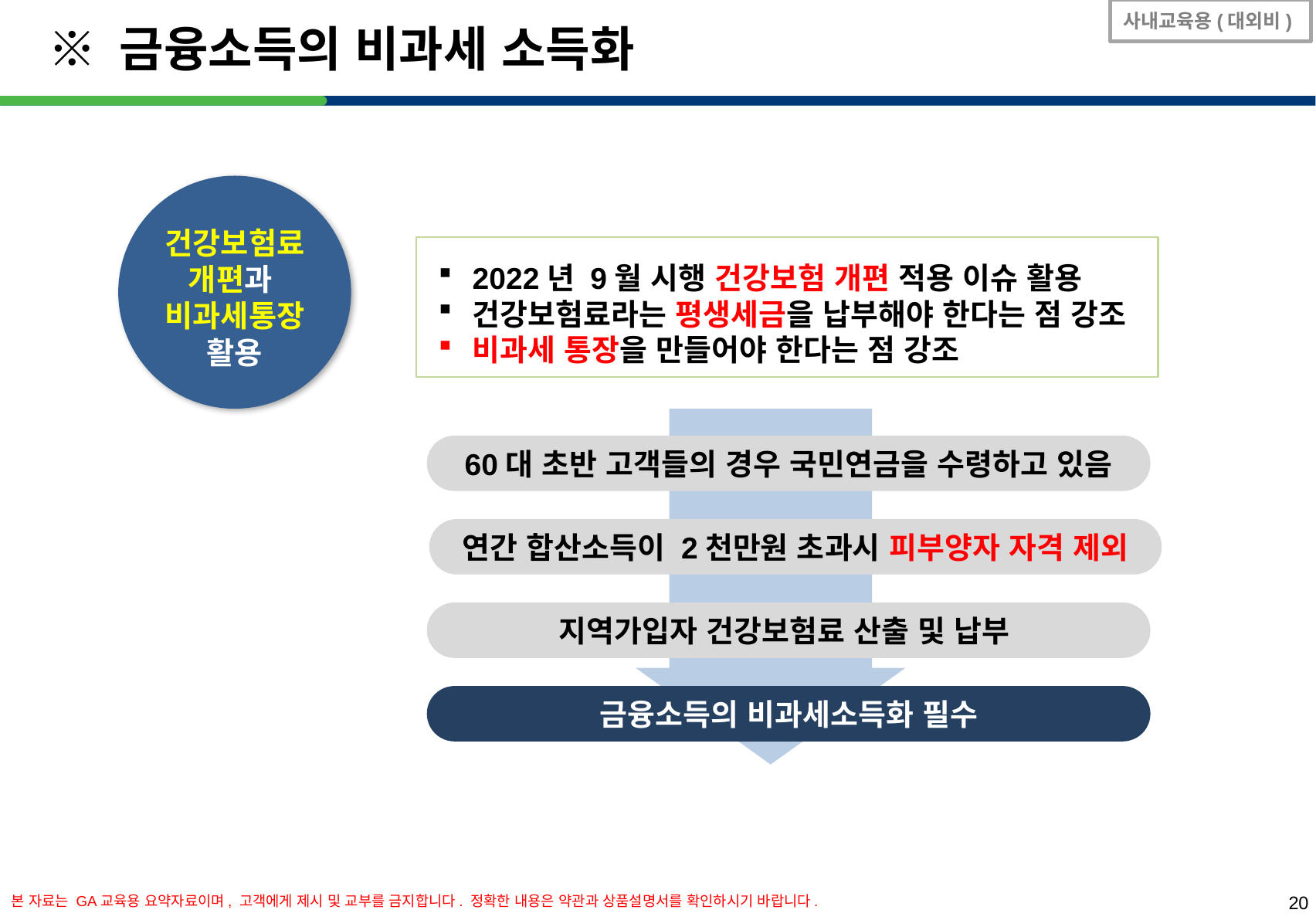

사내교육용(대외비)
※ 금융소득의 비과세 소득화

건강보험료
개편과
비과세통장
활용

2022년 9월 시행 건강보험 개편 적용 이슈 활용
건강보험료라는 평생세금을 납부해야 한다는 점 강조
비과세 통장을 만들어야 한다는 점 강조
60대 초반 고객들의 경우 국민연금을 수령하고 있음

연간 합산소득이 2천만원 초과시 피부양자 자격 제외
지역가입자 건강보험료 산출 및 납부
금융소득의 비과세소득화 필수
본 자료는 GA교육용 요약자료이며, 고객에게 제시 및 교부를 금지합니다. 정확한 내용은 약관과 상품설명서를 확인하시기 바랍니다.